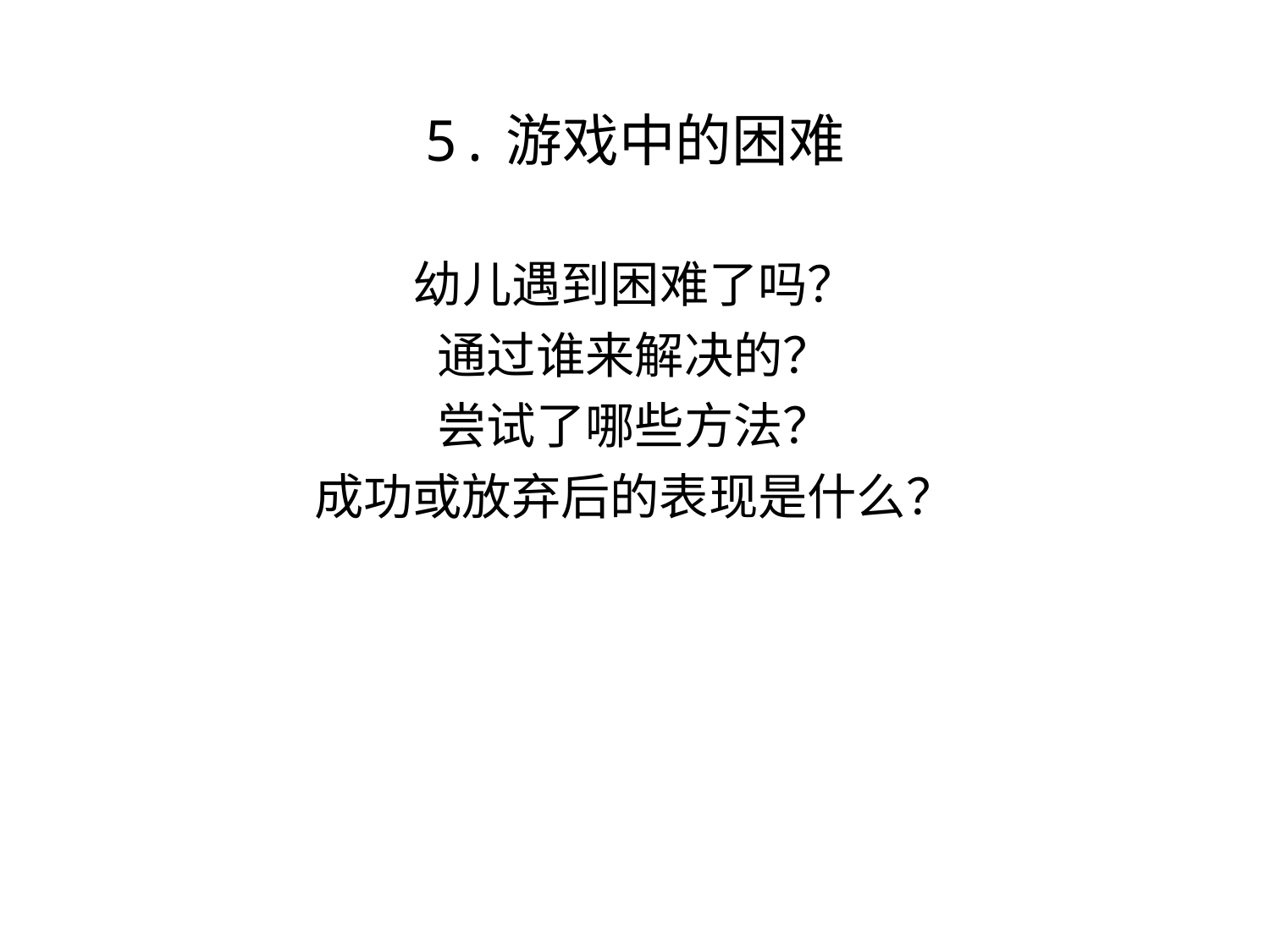

# 5.游戏中的困难
幼儿遇到困难了吗？
通过谁来解决的？
尝试了哪些方法？
成功或放弃后的表现是什么？